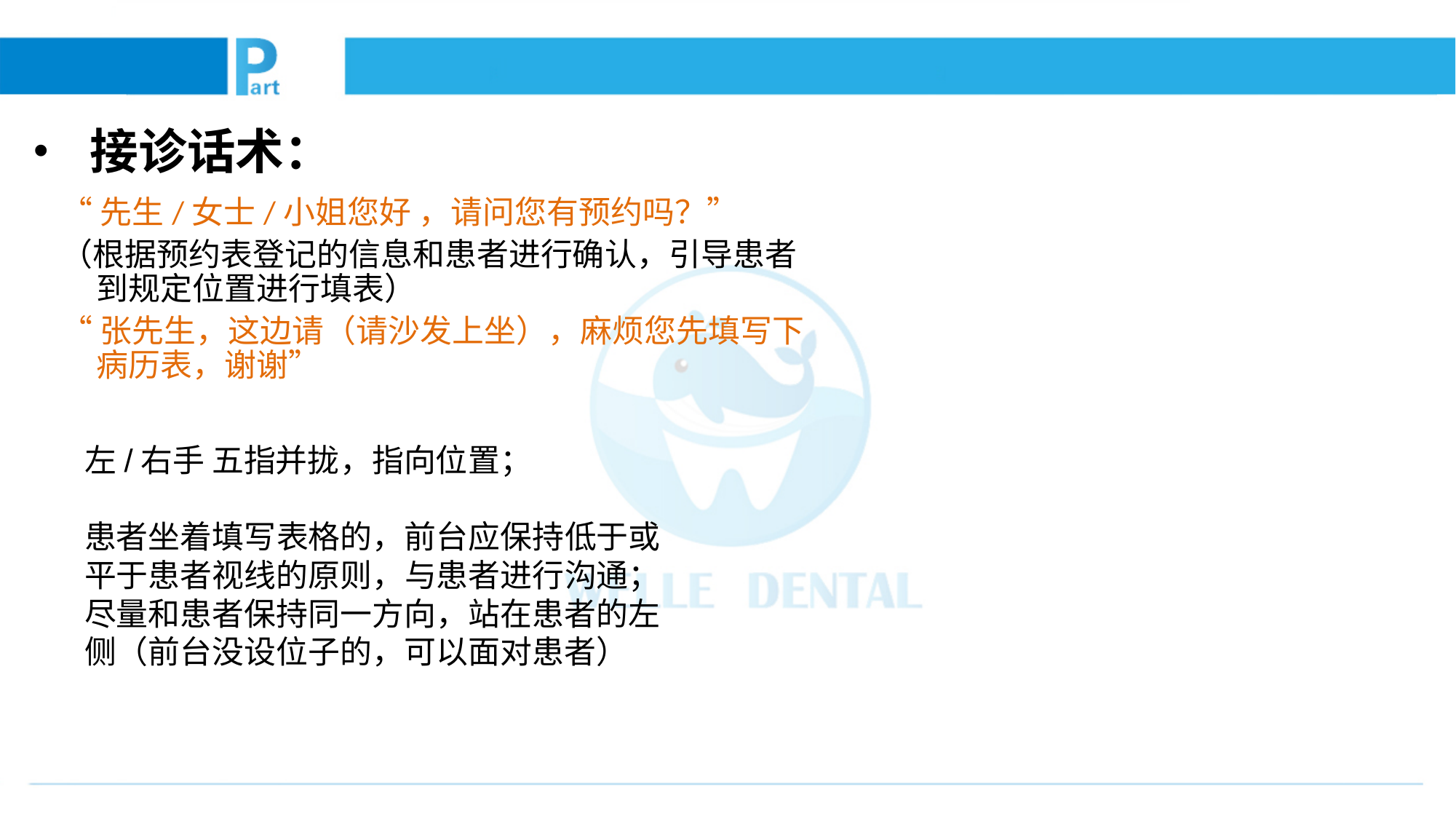

接诊话术：
“先生/女士/小姐您好 ，请问您有预约吗？”
（根据预约表登记的信息和患者进行确认，引导患者到规定位置进行填表）
“张先生，这边请（请沙发上坐），麻烦您先填写下病历表，谢谢”

左/右手 五指并拢，指向位置；

患者坐着填写表格的，前台应保持低于或平于患者视线的原则，与患者进行沟通；
尽量和患者保持同一方向，站在患者的左侧（前台没设位子的，可以面对患者）